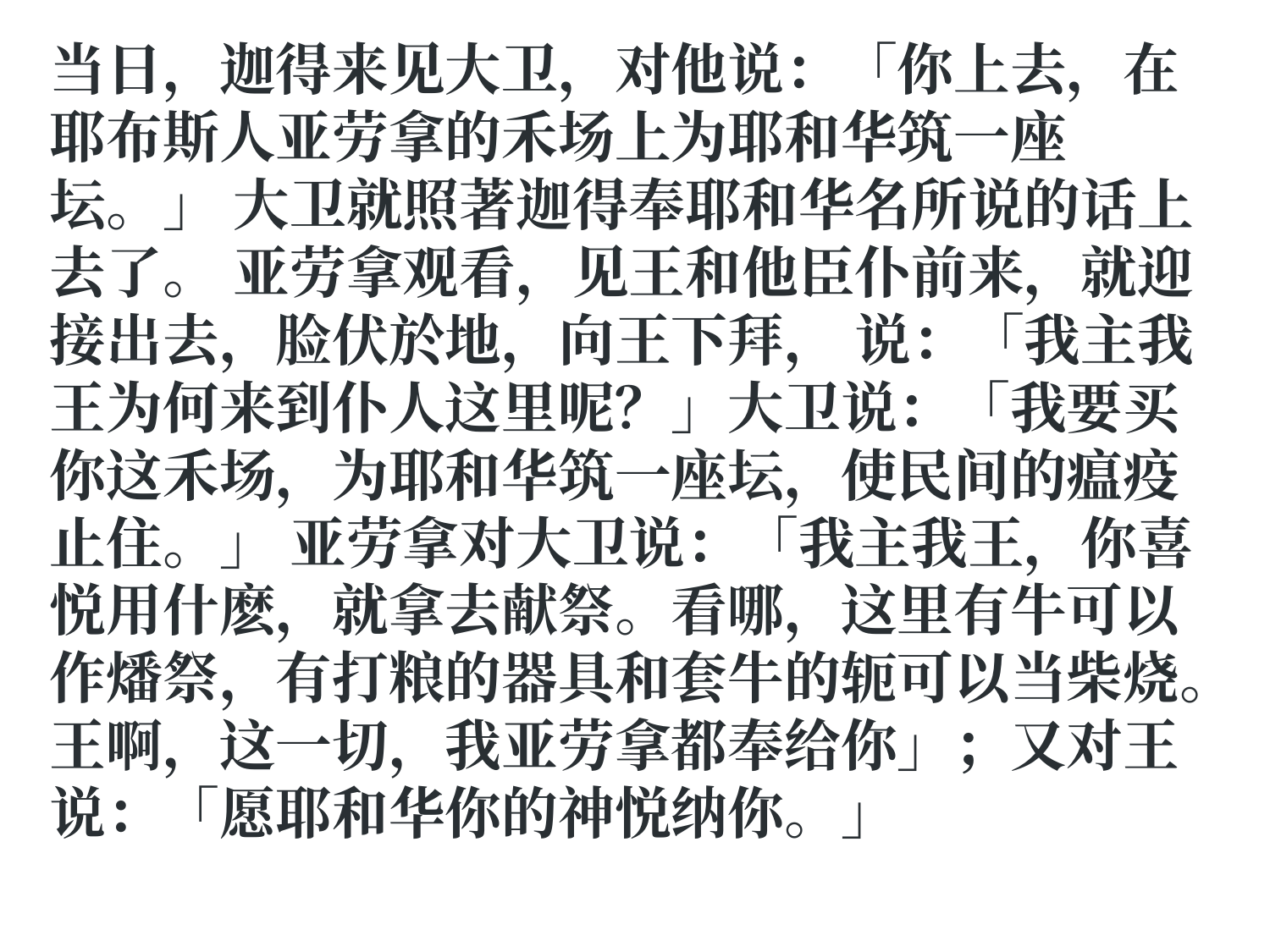

当日，迦得来见大卫，对他说：「你上去，在耶布斯人亚劳拿的禾场上为耶和华筑一座坛。」 大卫就照著迦得奉耶和华名所说的话上去了。 亚劳拿观看，见王和他臣仆前来，就迎接出去，脸伏於地，向王下拜， 说：「我主我王为何来到仆人这里呢？」大卫说：「我要买你这禾场，为耶和华筑一座坛，使民间的瘟疫止住。」 亚劳拿对大卫说：「我主我王，你喜悦用什麽，就拿去献祭。看哪，这里有牛可以作燔祭，有打粮的器具和套牛的轭可以当柴烧。王啊，这一切，我亚劳拿都奉给你」；又对王说：「愿耶和华你的神悦纳你。」